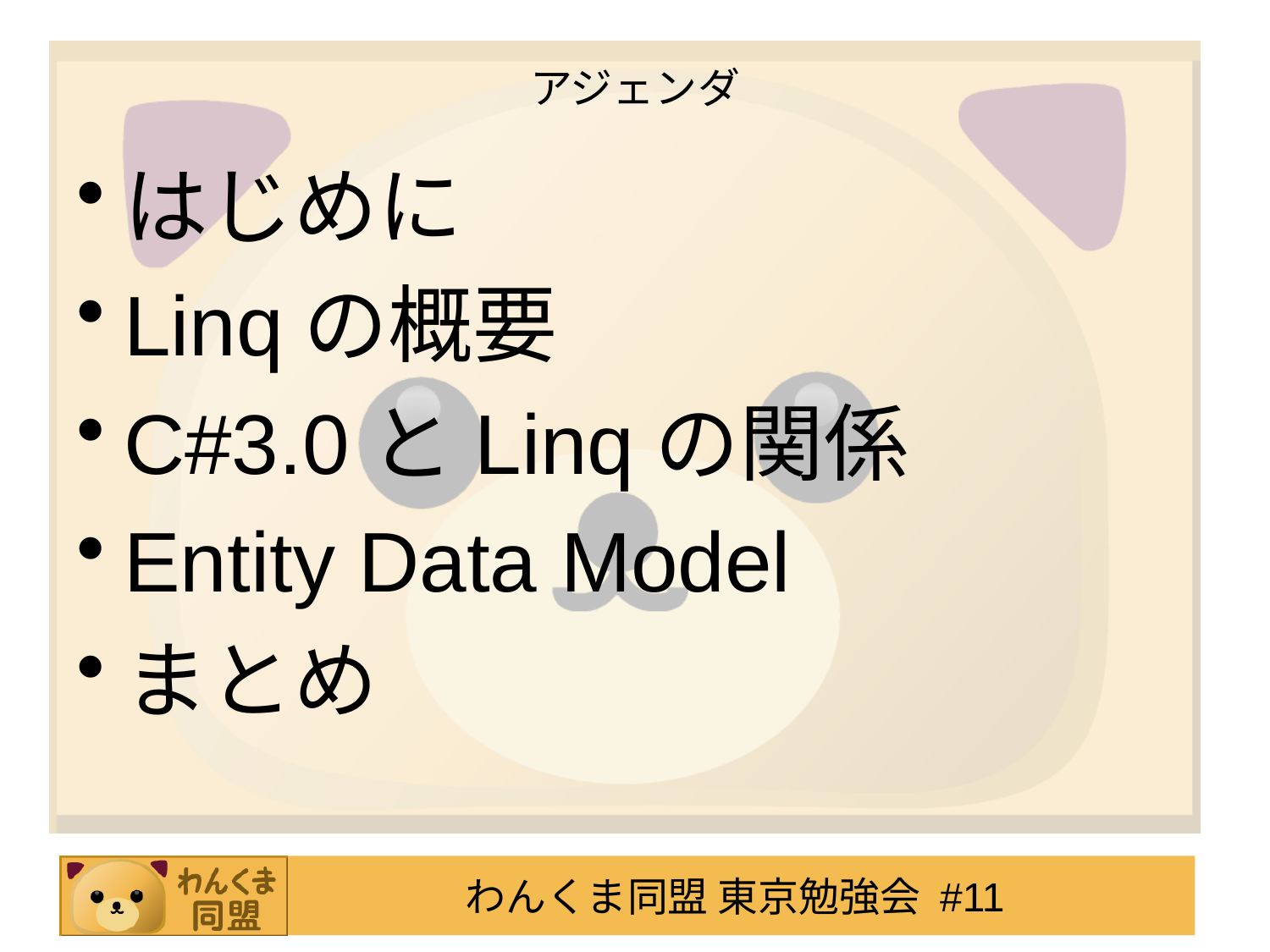

# アジェンダ
はじめに
Linqの概要
C#3.0とLinqの関係
Entity Data Model
まとめ